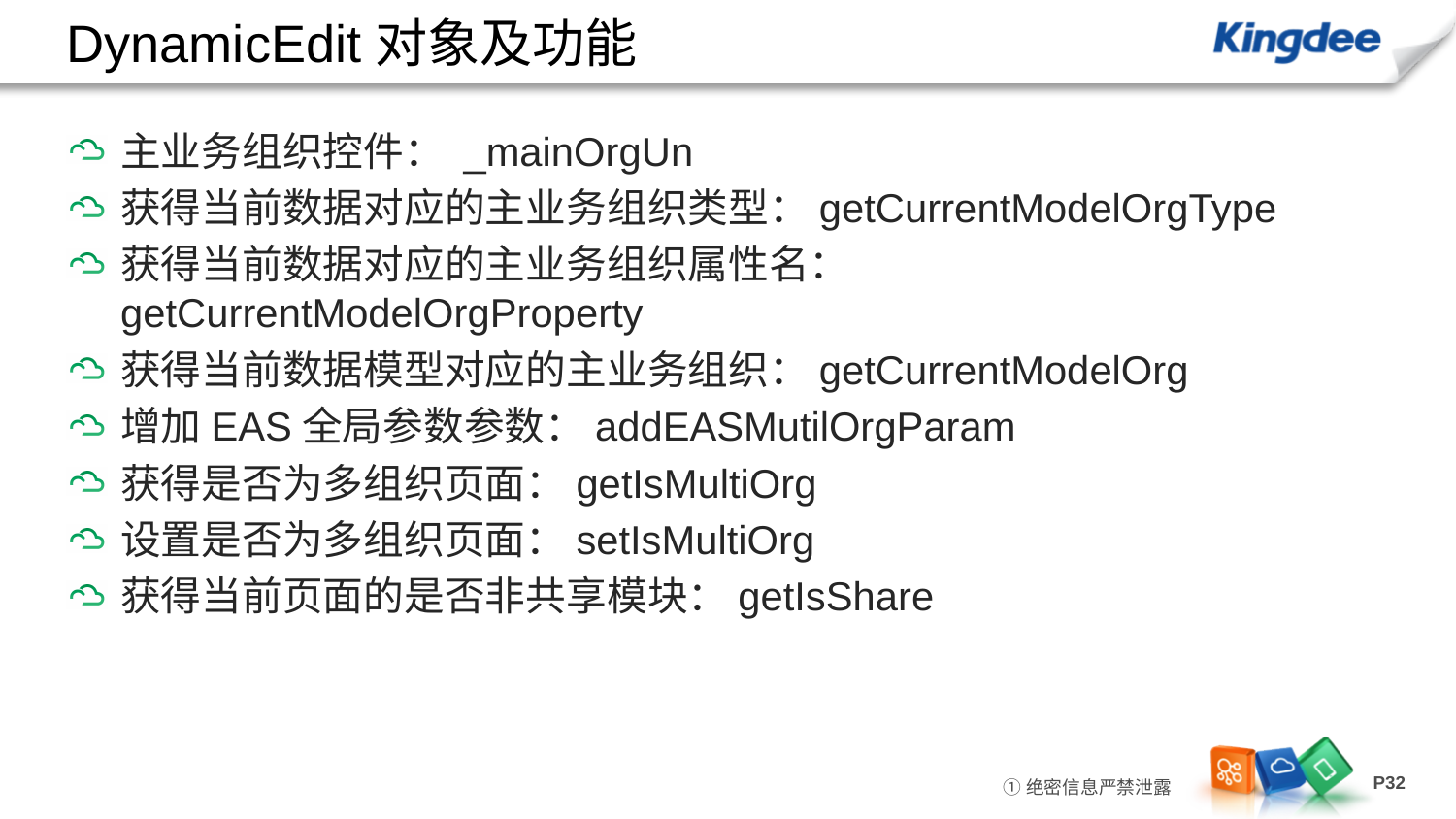

# DynamicEdit对象及功能
主业务组织控件： _mainOrgUn
获得当前数据对应的主业务组织类型：getCurrentModelOrgType
获得当前数据对应的主业务组织属性名：getCurrentModelOrgProperty
获得当前数据模型对应的主业务组织：getCurrentModelOrg
增加EAS全局参数参数：addEASMutilOrgParam
获得是否为多组织页面：getIsMultiOrg
设置是否为多组织页面：setIsMultiOrg
获得当前页面的是否非共享模块：getIsShare